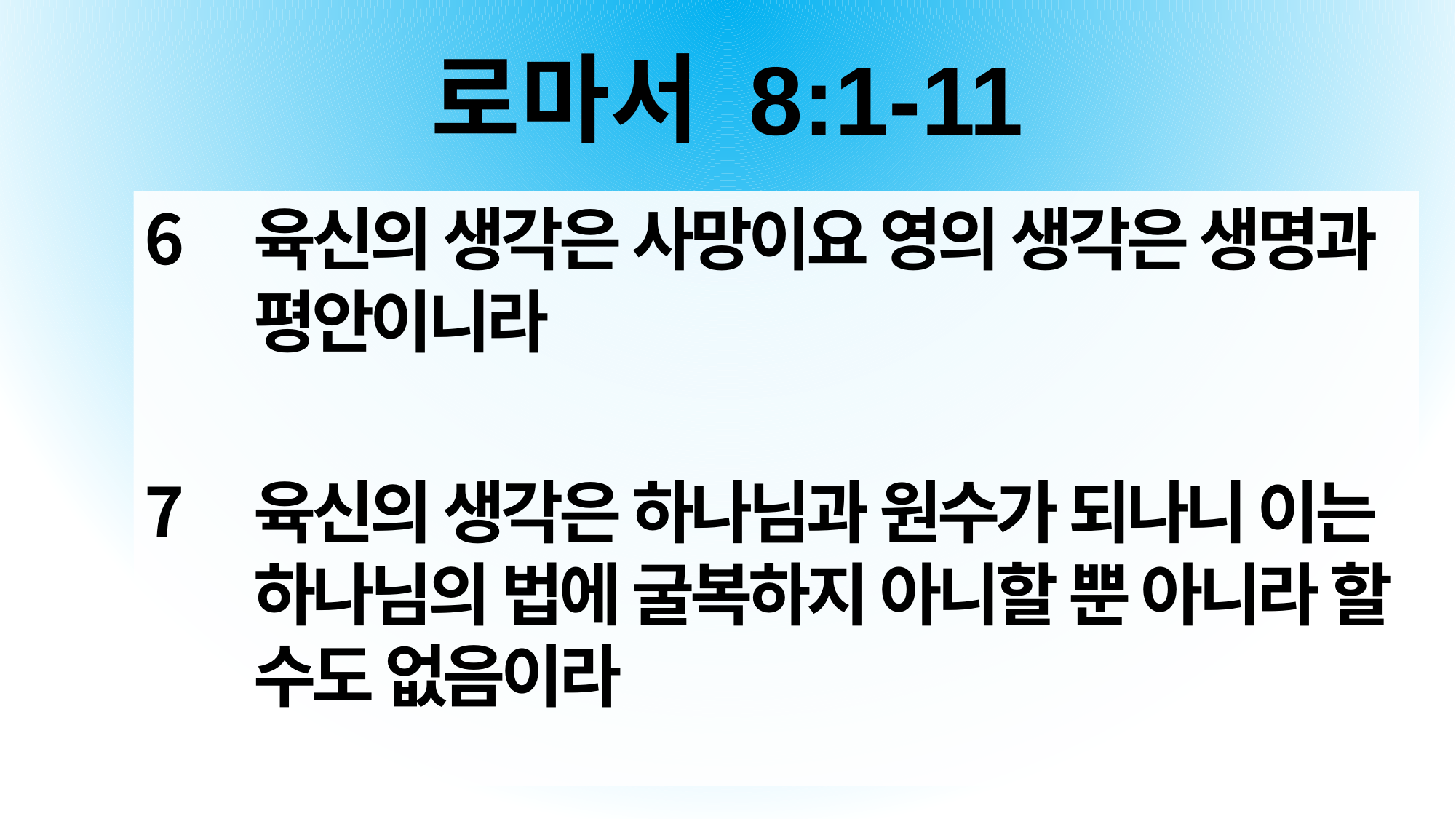

# 로마서 8:1-11
육신의 생각은 사망이요 영의 생각은 생명과 평안이니라

육신의 생각은 하나님과 원수가 되나니 이는 하나님의 법에 굴복하지 아니할 뿐 아니라 할 수도 없음이라